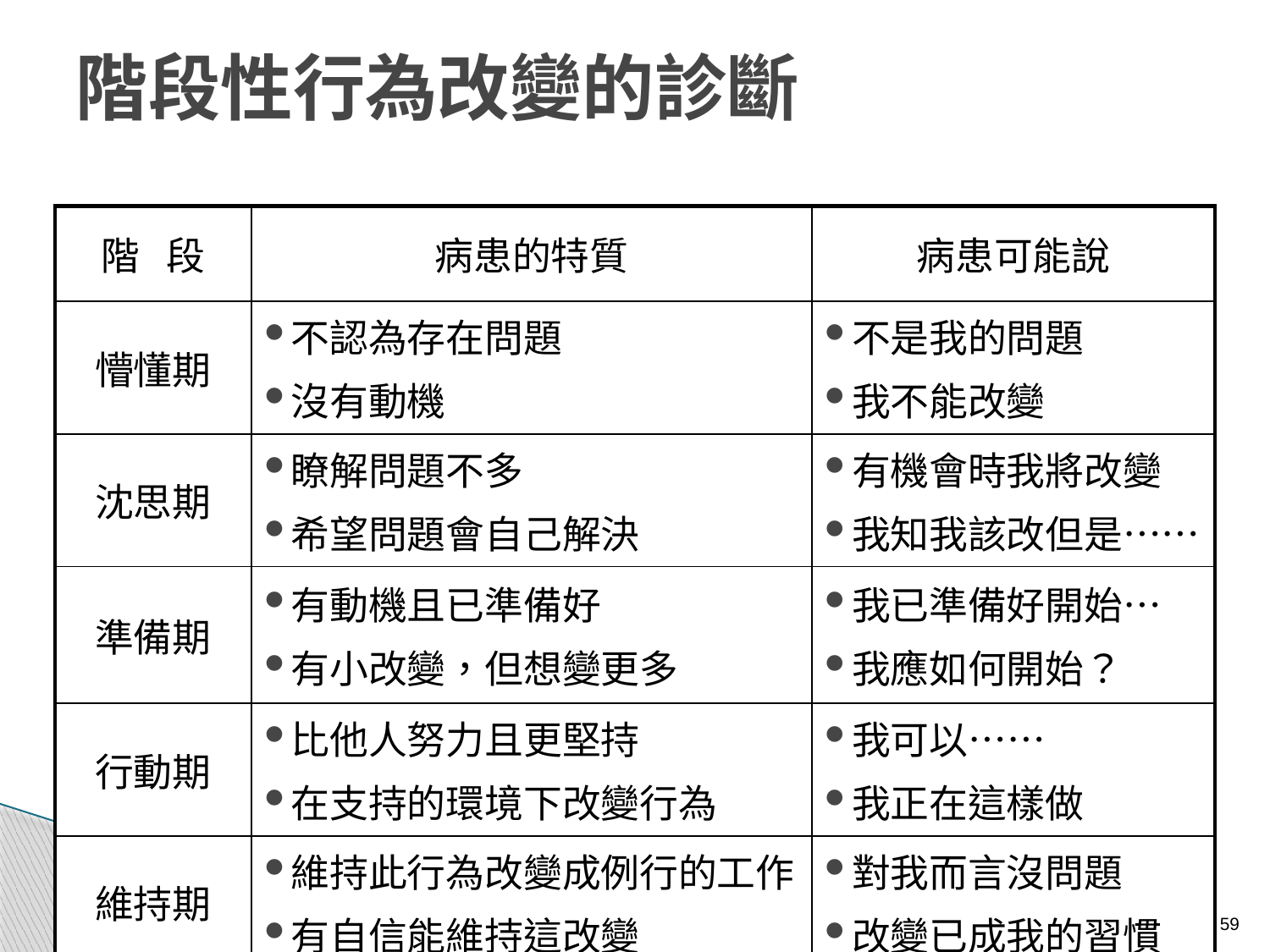

階段性行為改變的診斷
| 階 段 | 病患的特質 | 病患可能說 |
| --- | --- | --- |
| 懵懂期 | 不認為存在問題 沒有動機 | 不是我的問題 我不能改變 |
| 沈思期 | 瞭解問題不多 希望問題會自己解決 | 有機會時我將改變 我知我該改但是…… |
| 準備期 | 有動機且已準備好 有小改變，但想變更多 | 我已準備好開始… 我應如何開始？ |
| 行動期 | 比他人努力且更堅持 在支持的環境下改變行為 | 我可以…… 我正在這樣做 |
| 維持期 | 維持此行為改變成例行的工作 有自信能維持這改變 | 對我而言沒問題 改變已成我的習慣 |
59